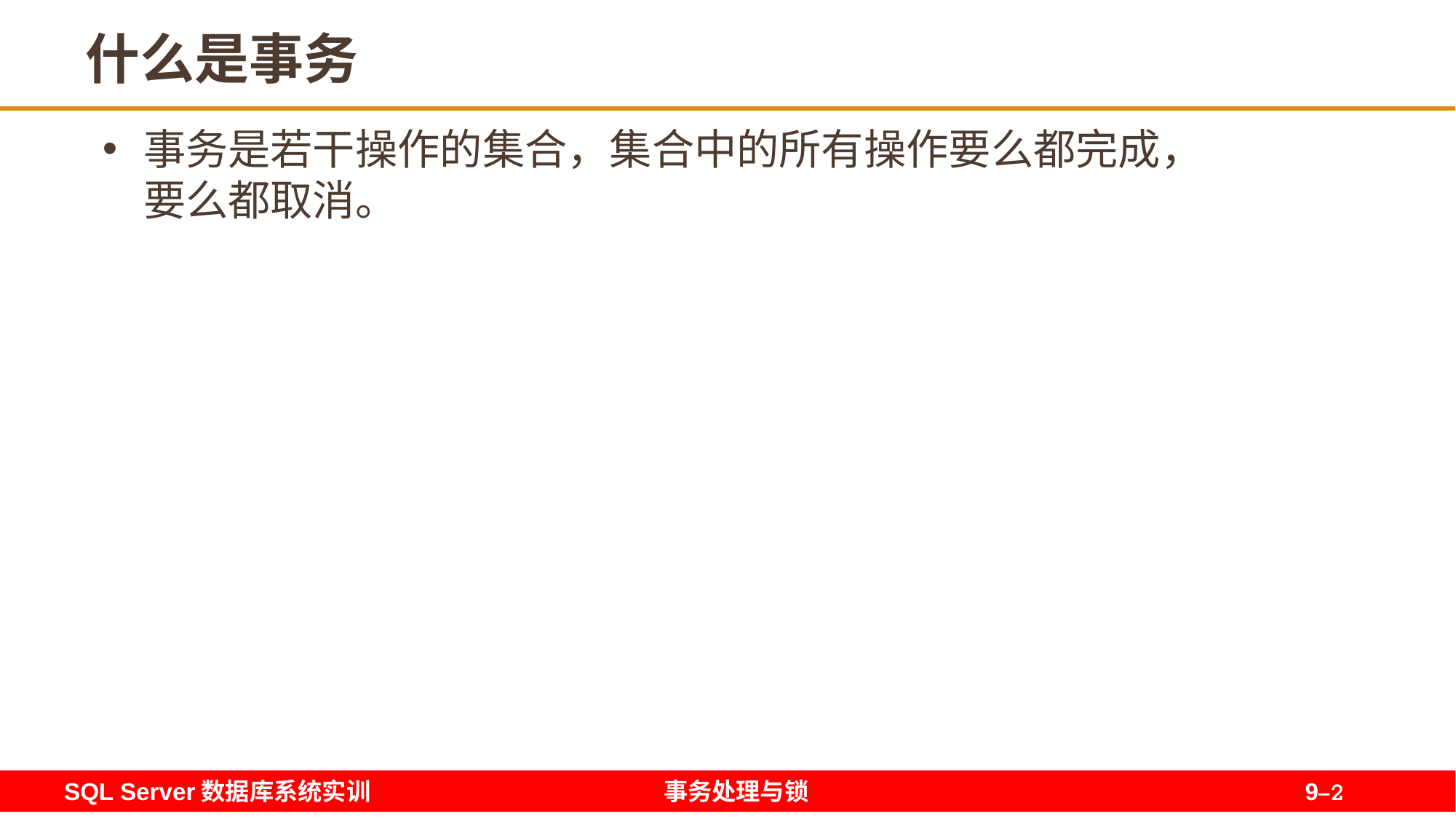

2
# 什么是事务
事务是若干操作的集合，集合中的所有操作要么都完成，要么都取消。